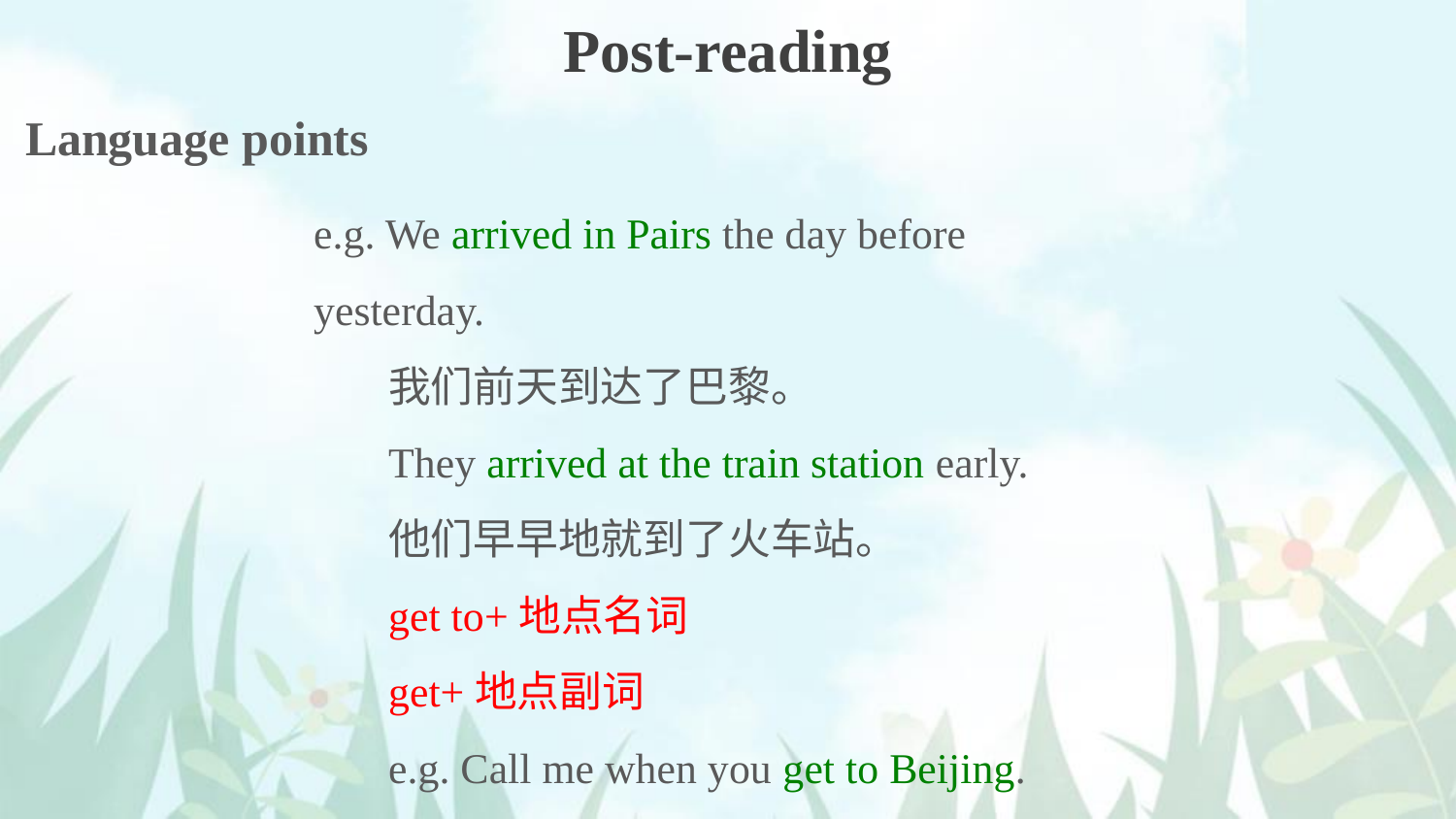

Post-reading
Language points
e.g. We arrived in Pairs the day before yesterday.
我们前天到达了巴黎。
They arrived at the train station early.
他们早早地就到了火车站。
get to+地点名词
get+地点副词
e.g. Call me when you get to Beijing.
到北京了给我打电话。